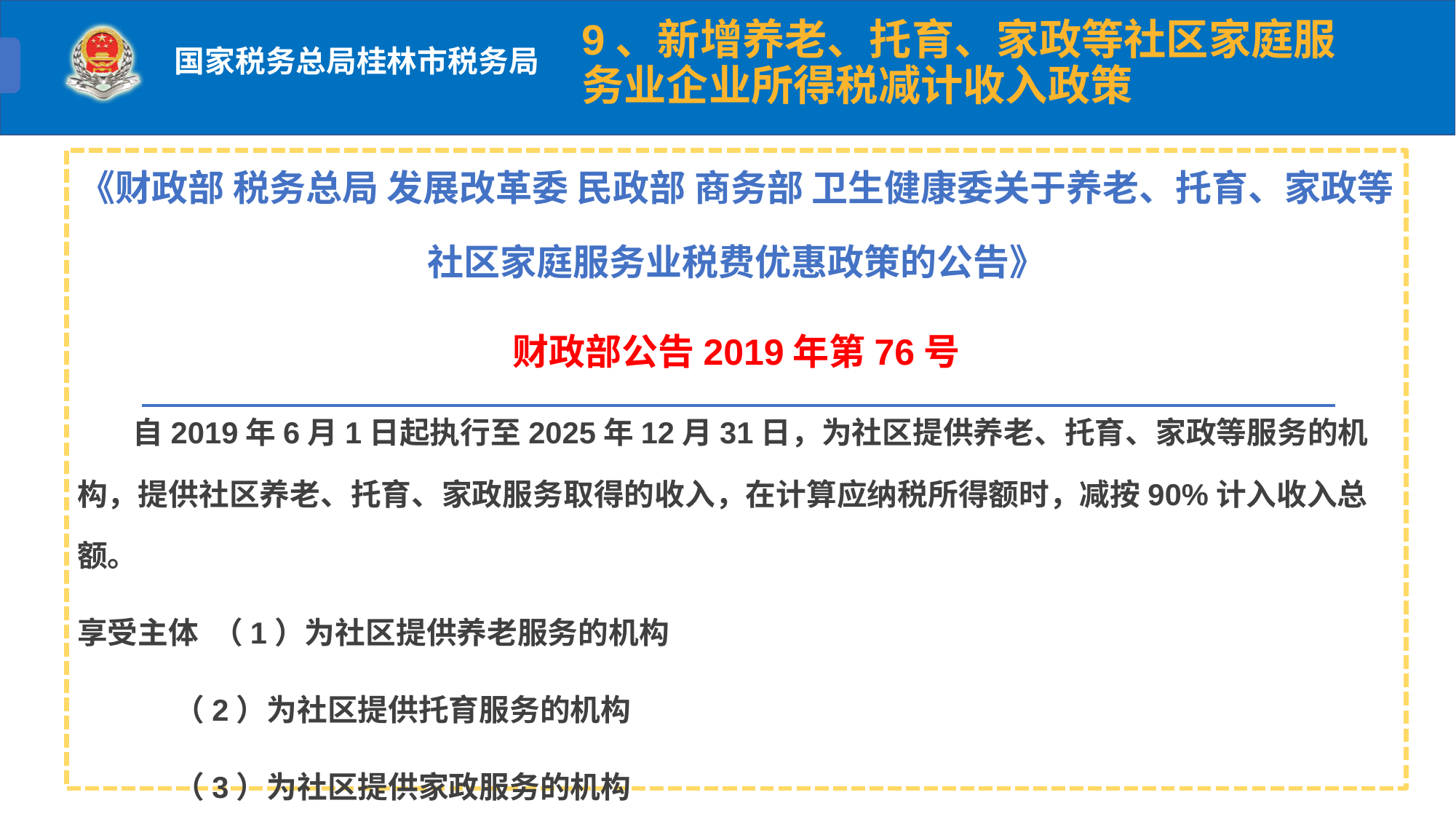

9、新增养老、托育、家政等社区家庭服务业企业所得税减计收入政策
《财政部 税务总局 发展改革委 民政部 商务部 卫生健康委关于养老、托育、家政等社区家庭服务业税费优惠政策的公告》
财政部公告2019年第76号
       自2019年6月1日起执行至2025年12月31日，为社区提供养老、托育、家政等服务的机构，提供社区养老、托育、家政服务取得的收入，在计算应纳税所得额时，减按90%计入收入总额。
享受主体  （1）为社区提供养老服务的机构
             （2）为社区提供托育服务的机构
             （3）为社区提供家政服务的机构